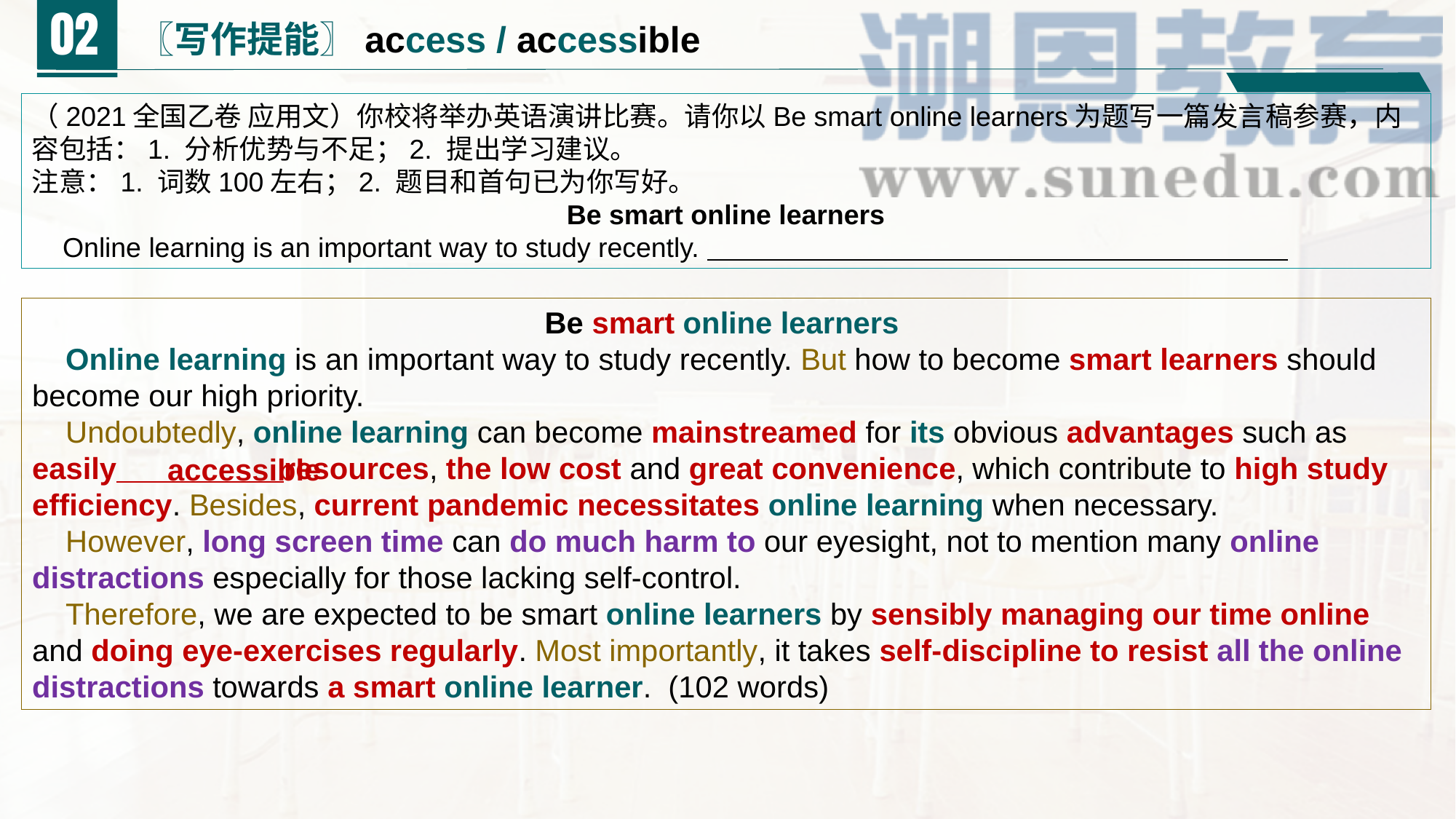

02

〖写作提能〗access / accessible
（2021全国乙卷 应用文）你校将举办英语演讲比赛。请你以Be smart online learners为题写一篇发言稿参赛，内容包括：1. 分析优势与不足；2. 提出学习建议。
注意：1. 词数100左右；2. 题目和首句已为你写好。
Be smart online learners
    Online learning is an important way to study recently.                                                                             。
Be smart online learners
    Online learning is an important way to study recently. But how to become smart learners should become our high priority.
    Undoubtedly, online learning can become mainstreamed for its obvious advantages such as easily                    resources, the low cost and great convenience, which contribute to high study efficiency. Besides, current pandemic necessitates online learning when necessary.
    However, long screen time can do much harm to our eyesight, not to mention many online distractions especially for those lacking self-control.
    Therefore, we are expected to be smart online learners by sensibly managing our time online and doing eye-exercises regularly. Most importantly, it takes self-discipline to resist all the online distractions towards a smart online learner.  (102 words)
accessible